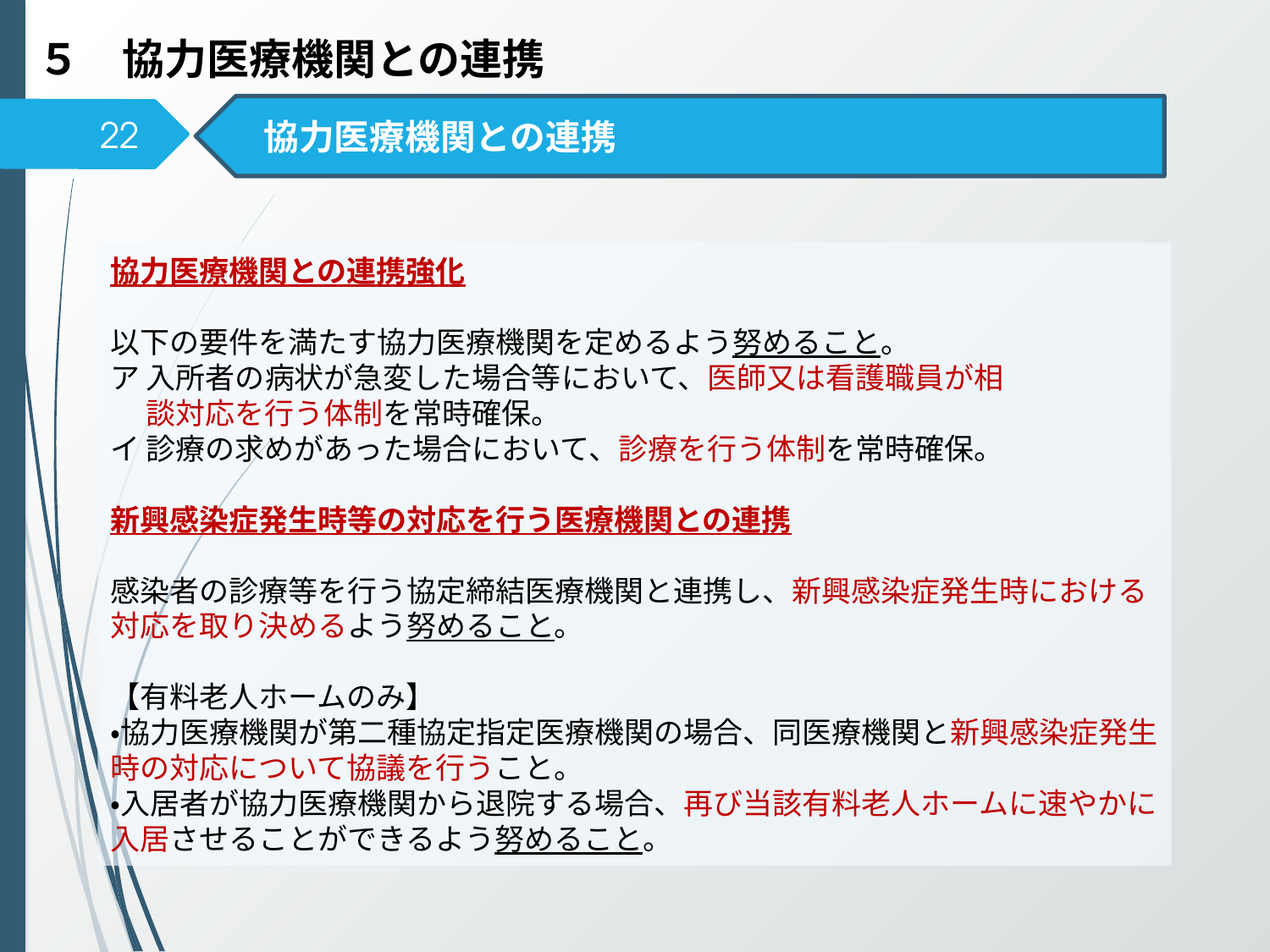

# ５　協力医療機関との連携
　協力医療機関との連携
22
協力医療機関との連携強化

以下の要件を満たす協力医療機関を定めるよう努めること。
ア 入所者の病状が急変した場合等において、医師又は看護職員が相
　 談対応を行う体制を常時確保。
イ 診療の求めがあった場合において、診療を行う体制を常時確保。

新興感染症発生時等の対応を行う医療機関との連携

感染者の診療等を行う協定締結医療機関と連携し、新興感染症発生時における対応を取り決めるよう努めること。

【有料老人ホームのみ】
・協力医療機関が第二種協定指定医療機関の場合、同医療機関と新興感染症発生時の対応について協議を行うこと。
・入居者が協力医療機関から退院する場合、再び当該有料老人ホームに速やかに入居させることができるよう努めること。